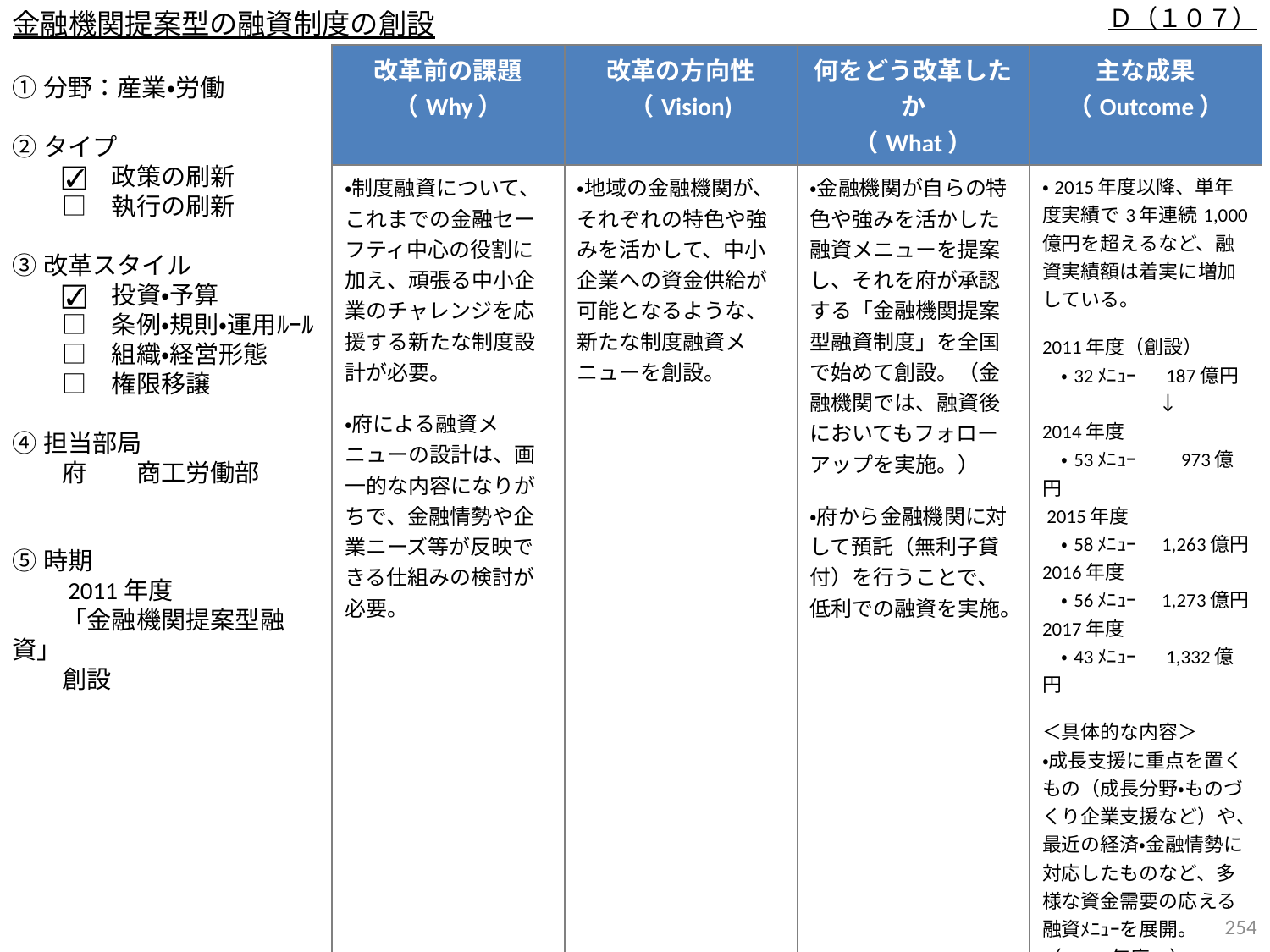

金融機関提案型の融資制度の創設
Ｄ（１０７）
| 改革前の課題 （Why） | 改革の方向性 （Vision) | 何をどう改革したか （What） | 主な成果 （Outcome） |
| --- | --- | --- | --- |
| ・制度融資について、これまでの金融セーフティ中心の役割に加え、頑張る中小企業のチャレンジを応援する新たな制度設計が必要。 ・府による融資メニューの設計は、画一的な内容になりがちで、金融情勢や企業ニーズ等が反映できる仕組みの検討が必要。 | ・地域の金融機関が、それぞれの特色や強みを活かして、中小企業への資金供給が可能となるような、新たな制度融資メニューを創設。 | ・金融機関が自らの特色や強みを活かした融資メニューを提案し、それを府が承認する「金融機関提案型融資制度」を全国で始めて創設。（金融機関では、融資後においてもフォローアップを実施。） ・府から金融機関に対して預託（無利子貸付）を行うことで、低利での融資を実施。 | ・2015年度以降、単年度実績で3年連続1,000億円を超えるなど、融資実績額は着実に増加している。 2011年度（創設） 　・32ﾒﾆｭｰ 　187億円 　　　　　　↓　 2014年度 　・53ﾒﾆｭｰ　　973億円 2015年度 　・58ﾒﾆｭｰ　1,263億円 2016年度 　・56ﾒﾆｭｰ　1,273億円 2017年度 　・43ﾒﾆｭｰ　 1,332億円 ＜具体的な内容＞ ・成長支援に重点を置くもの（成長分野・ものづくり企業支援など）や、最近の経済・金融情勢に対応したものなど、多様な資金需要の応える融資ﾒﾆｭｰを展開。 （2014年度～） ・設備投資特別枠を設定 （2015年度～2016年度） ・円安電気料金対策資金 （2018年度～） ・第４次産業革命関連設備枠を設定 ・海外展開支援資金融資 |
①分野：産業・労働

②タイプ
　　☑　政策の刷新
　　□　執行の刷新

③改革スタイル
　　☑　投資・予算
　　□　条例・規則・運用ﾙｰﾙ
　　□　組織・経営形態
　　□　権限移譲

④担当部局
　　府　　商工労働部

⑤時期
　　2011年度
　　「金融機関提案型融資」
　　創設
254